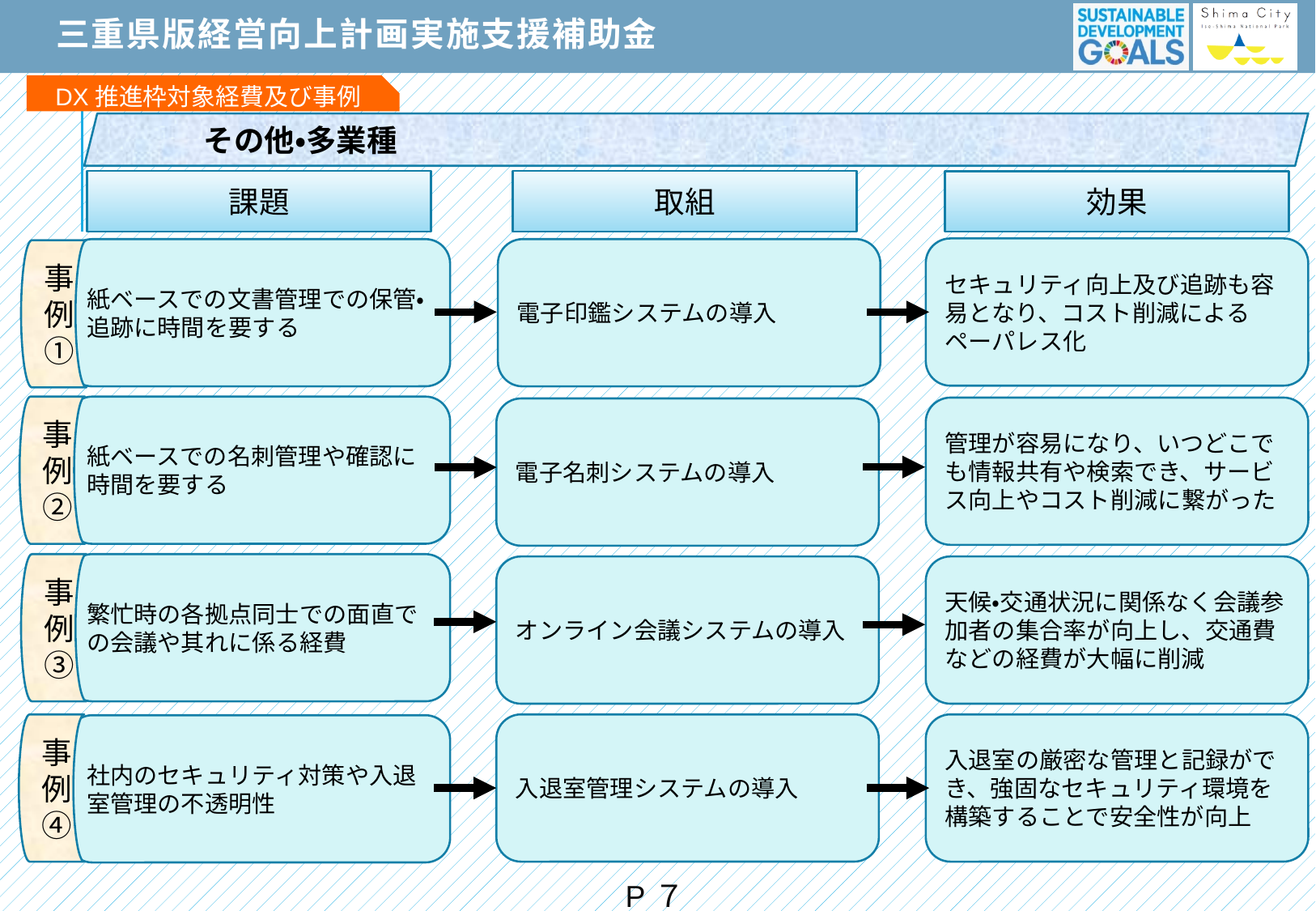

# 三重県版経営向上計画実施支援補助金
DX推進枠対象経費及び事例
その他・多業種
課題
取組
効果
セキュリティ向上及び追跡も容易となり、コスト削減によるペーパレス化
電子印鑑システムの導入
紙ベースでの文書管理での保管・追跡に時間を要する
事例①
事例②
紙ベースでの名刺管理や確認に時間を要する
管理が容易になり、いつどこでも情報共有や検索でき、サービス向上やコスト削減に繋がった
電子名刺システムの導入
事例③
繁忙時の各拠点同士での面直での会議や其れに係る経費
オンライン会議システムの導入
天候・交通状況に関係なく会議参加者の集合率が向上し、交通費などの経費が大幅に削減
事例④
入退室管理システムの導入
入退室の厳密な管理と記録ができ、強固なセキュリティ環境を構築することで安全性が向上
社内のセキュリティ対策や入退室管理の不透明性
P７